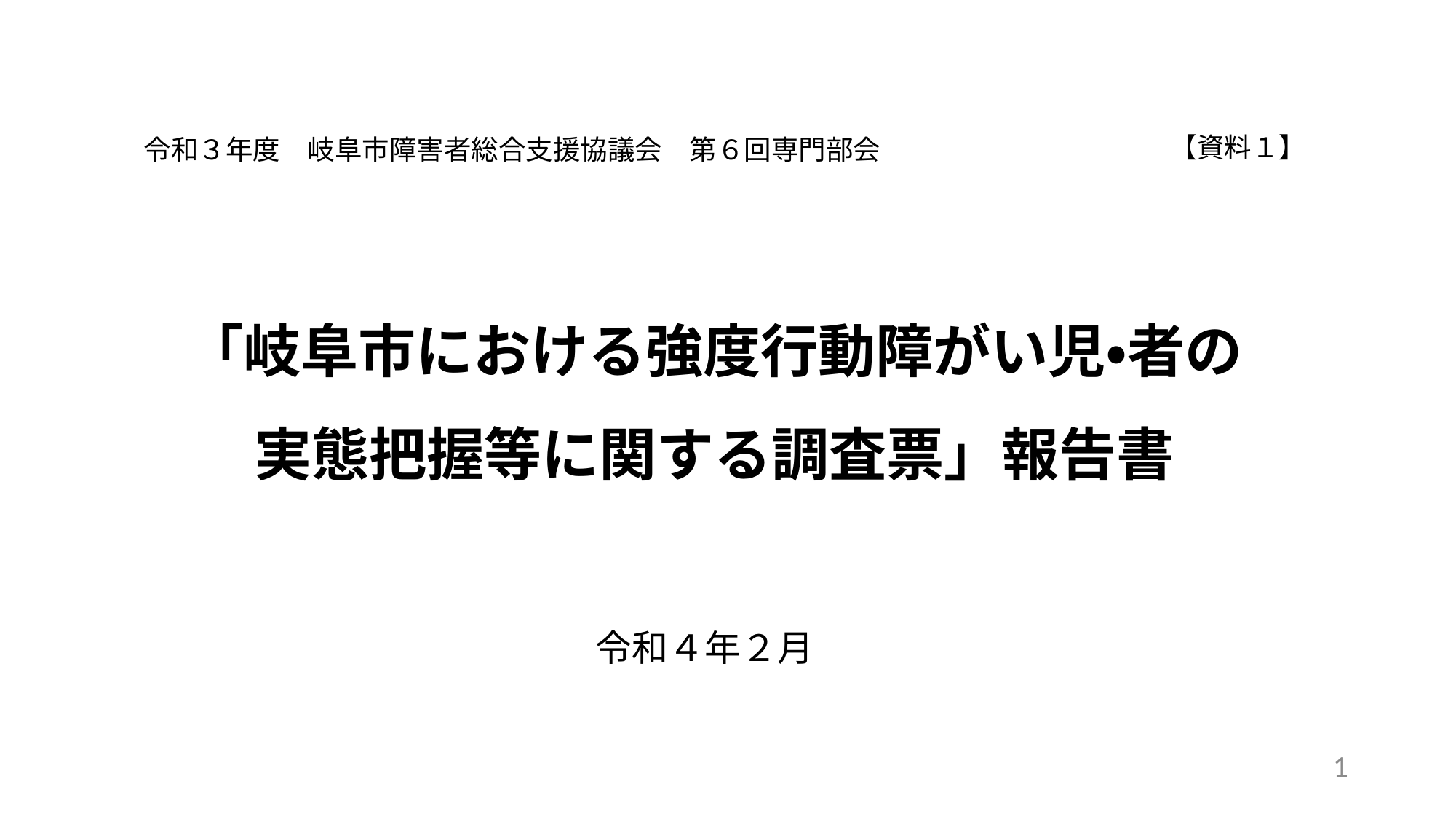

【資料１】
令和３年度　岐阜市障害者総合支援協議会　第６回専門部会
# 「岐阜市における強度行動障がい児・者の 実態把握等に関する調査票」報告書
令和４年２月
1